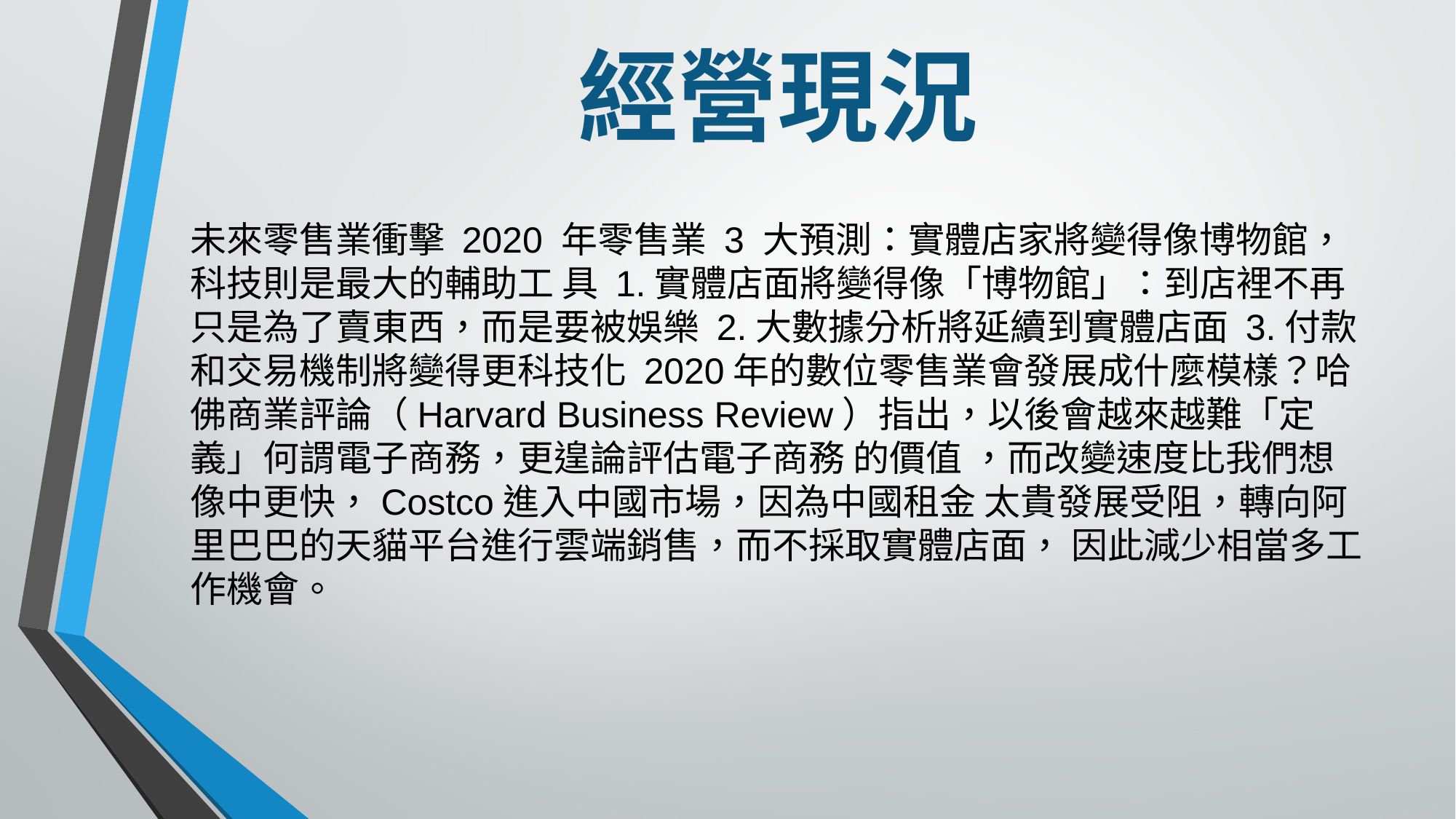

# 經營現況
未來零售業衝擊 2020 年零售業 3 大預測：實體店家將變得像博物館，科技則是最大的輔助工 具 1.實體店面將變得像「博物館」：到店裡不再只是為了賣東西，而是要被娛樂 2.大數據分析將延續到實體店面 3.付款和交易機制將變得更科技化 2020年的數位零售業會發展成什麼模樣？哈佛商業評論（Harvard Business Review）指出，以後會越來越難「定義」何謂電子商務，更遑論評估電子商務 的價值 ，而改變速度比我們想像中更快，Costco進入中國市場，因為中國租金 太貴發展受阻，轉向阿里巴巴的天貓平台進行雲端銷售，而不採取實體店面， 因此減少相當多工作機會。